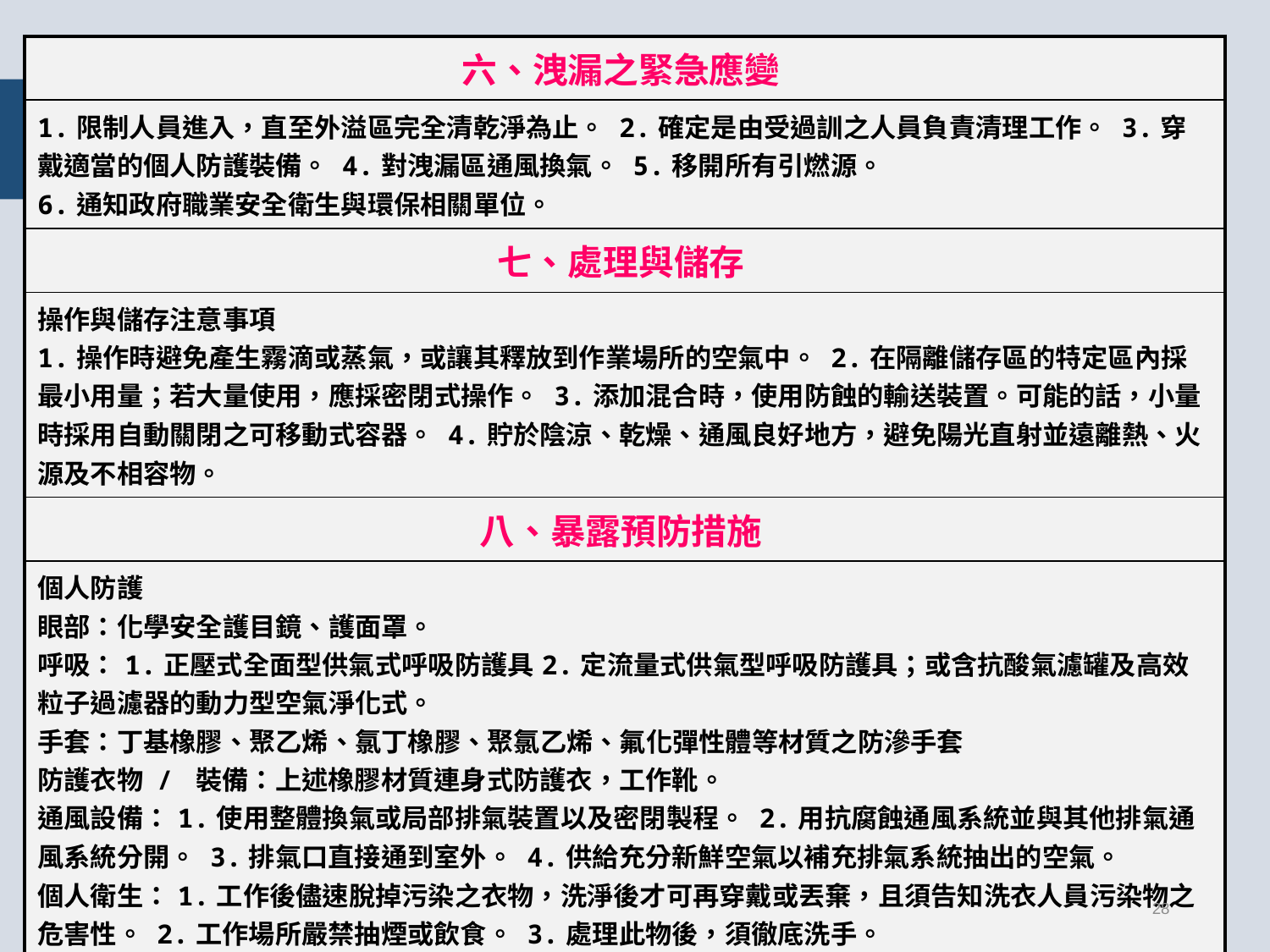

| 六、洩漏之緊急應變 |
| --- |
| 1.限制人員進入，直至外溢區完全清乾淨為止。 2.確定是由受過訓之人員負責清理工作。 3.穿戴適當的個人防護裝備。 4.對洩漏區通風換氣。 5.移開所有引燃源。 6.通知政府職業安全衛生與環保相關單位。 |
| 七、處理與儲存 |
| 操作與儲存注意事項 1.操作時避免產生霧滴或蒸氣，或讓其釋放到作業場所的空氣中。 2.在隔離儲存區的特定區內採最小用量；若大量使用，應採密閉式操作。 3.添加混合時，使用防蝕的輸送裝置。可能的話，小量時採用自動關閉之可移動式容器。 4.貯於陰涼、乾燥、通風良好地方，避免陽光直射並遠離熱、火源及不相容物。 |
| 八、暴露預防措施 |
| 個人防護 眼部：化學安全護目鏡、護面罩。 呼吸：1.正壓式全面型供氣式呼吸防護具2.定流量式供氣型呼吸防護具；或含抗酸氣濾罐及高效粒子過濾器的動力型空氣淨化式。 手套：丁基橡膠、聚乙烯、氯丁橡膠、聚氯乙烯、氟化彈性體等材質之防滲手套 防護衣物 / 裝備：上述橡膠材質連身式防護衣，工作靴。 通風設備：1.使用整體換氣或局部排氣裝置以及密閉製程。 2.用抗腐蝕通風系統並與其他排氣通風系統分開。 3.排氣口直接通到室外。 4.供給充分新鮮空氣以補充排氣系統抽出的空氣。 個人衛生：1.工作後儘速脫掉污染之衣物，洗淨後才可再穿戴或丟棄，且須告知洗衣人員污染物之危害性。 2.工作場所嚴禁抽煙或飲食。 3.處理此物後，須徹底洗手。 4.維持作業環境清潔。 |
28